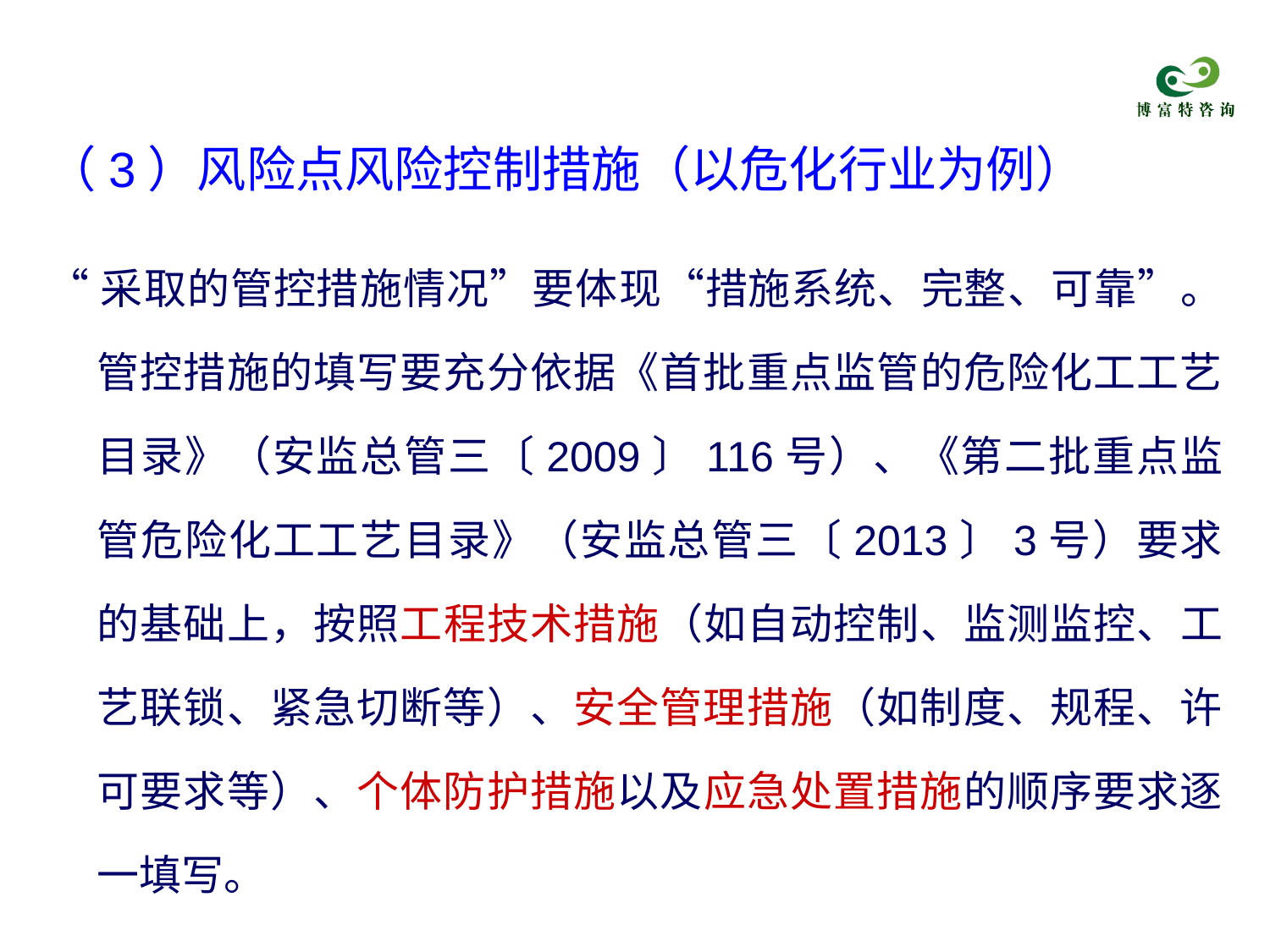

（3）风险点风险控制措施（以危化行业为例）
“采取的管控措施情况”要体现“措施系统、完整、可靠”。管控措施的填写要充分依据《首批重点监管的危险化工工艺目录》（安监总管三〔2009〕116号）、《第二批重点监管危险化工工艺目录》（安监总管三〔2013〕3号）要求的基础上，按照工程技术措施（如自动控制、监测监控、工艺联锁、紧急切断等）、安全管理措施（如制度、规程、许可要求等）、个体防护措施以及应急处置措施的顺序要求逐一填写。